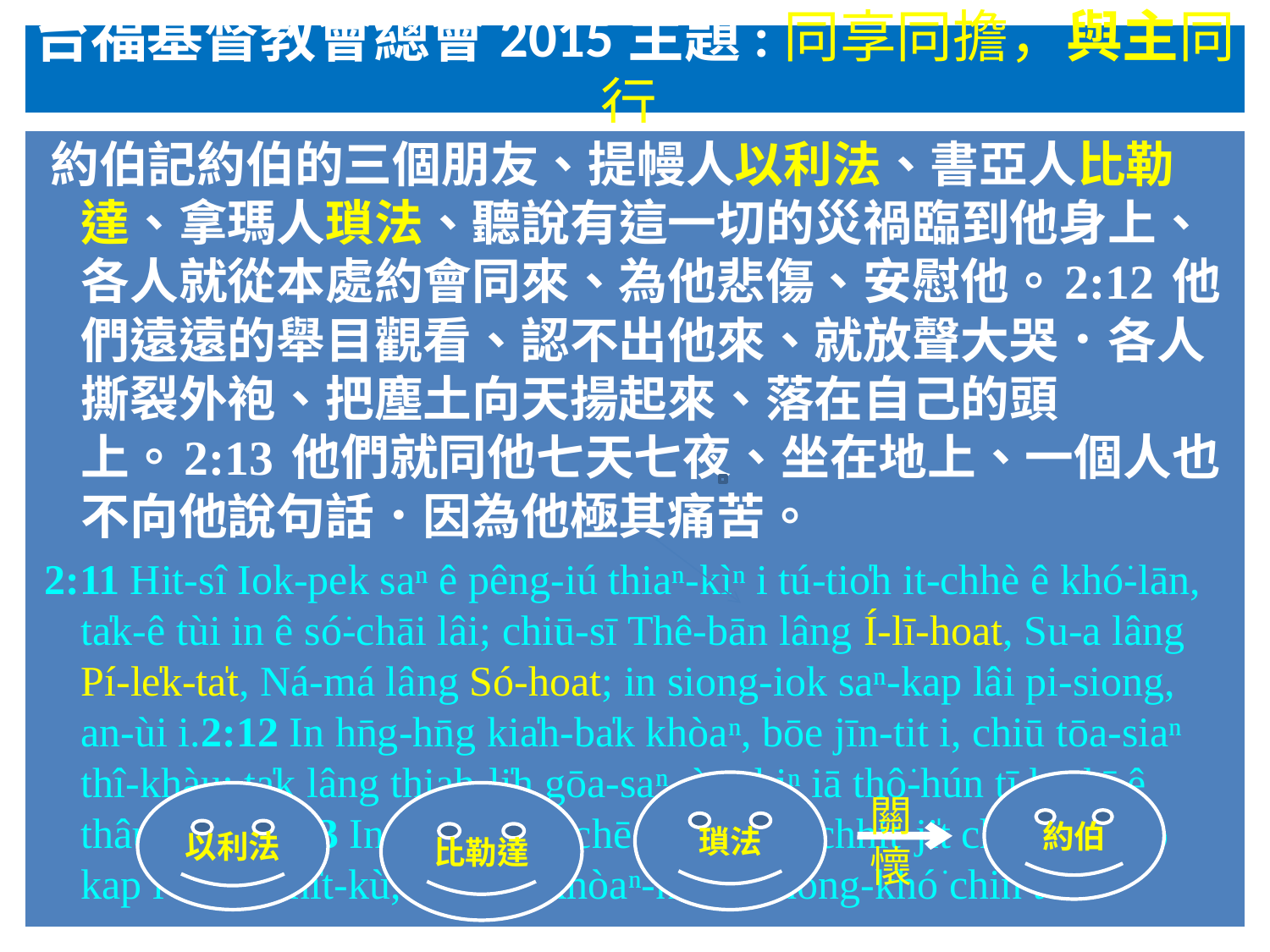

# 台福基督教會總會2015主題:同享同擔，與主同行
 約伯記約伯的三個朋友、提幔人以利法、書亞人比勒達、拿瑪人瑣法、聽說有這一切的災禍臨到他身上、各人就從本處約會同來、為他悲傷、安慰他。2:12 他們遠遠的舉目觀看、認不出他來、就放聲大哭．各人撕裂外袍、把塵土向天揚起來、落在自己的頭上。2:13 他們就同他七天七夜、坐在地上、一個人也不向他說句話．因為他極其痛苦。
 2:11 Hit-sî Iok-pek saⁿ ê pêng-iú thiaⁿ-kìⁿ i tú-tio̍h it-chhè ê khó͘-lān, ta̍k-ê tùi in ê só͘-chāi lâi; chiū-sī Thê-bān lâng Í-lī-hoat, Su-a lâng Pí-le̍k-ta̍t, Ná-má lâng Só-hoat; in siong-iok saⁿ-kap lâi pi-siong, an-ùi i.2:12 In hn̄g-hn̄g kia̍h-ba̍k khòaⁿ, bōe jīn-tit i, chiū tōa-siaⁿ thî-khàu; ta̍k lâng thiah-li̍h gōa-saⁿ, ǹg thiⁿ iā thô͘-hún tī ka-kī ê thâu-khak.2:13 In chiū kap i chē tī thô͘-kha chhit-ji̍t chhit-mî, bô kap i kóng chi̍t-kù, in-ūi in khòaⁿ-kìⁿ i ê thòng-khó͘ chin tōa.

瑣法
約伯
以利法
比勒達
關
懷